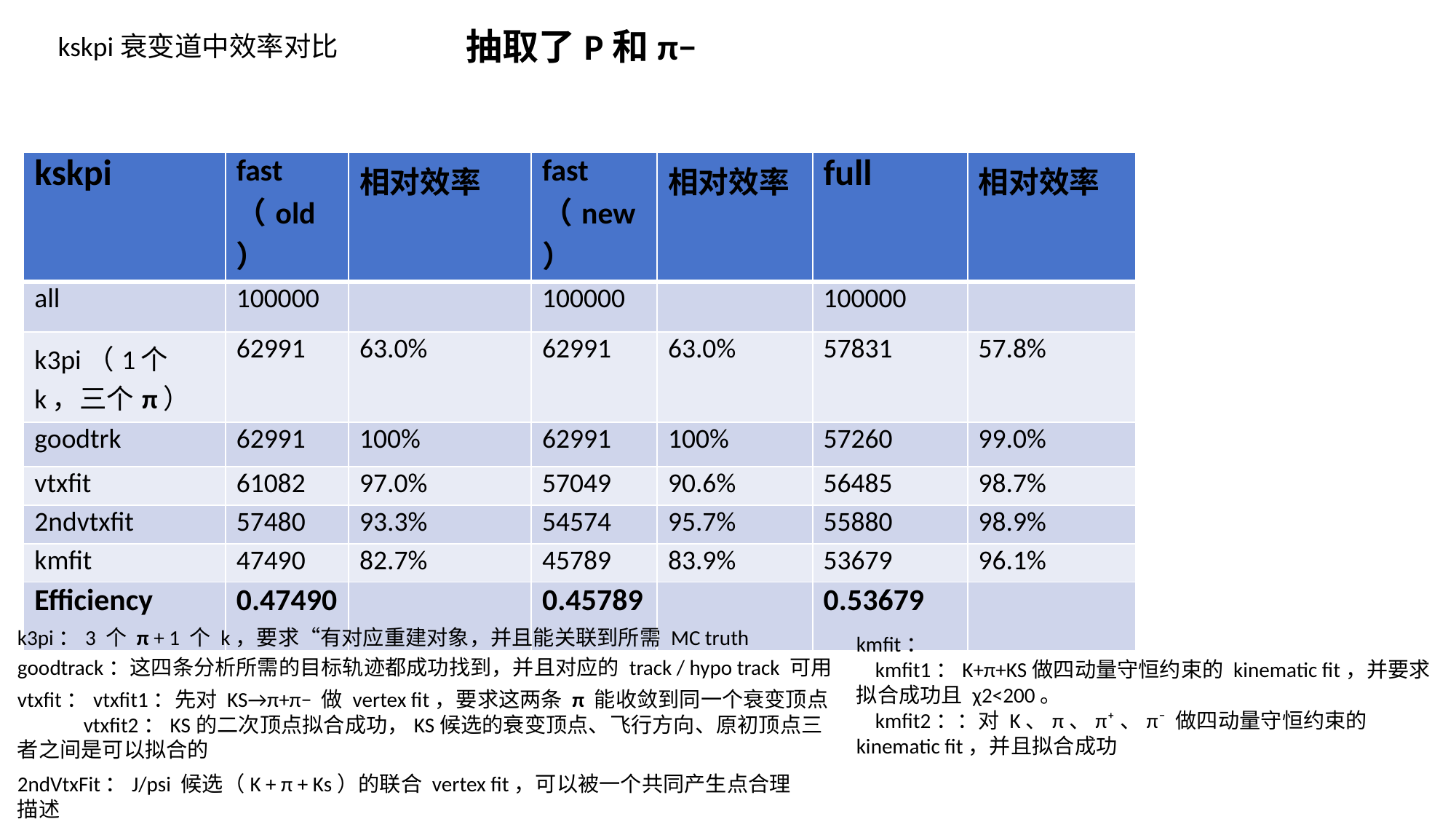

抽取了P和π−
kskpi衰变道中效率对比
| kskpi | fast（old） | 相对效率 | fast（new） | 相对效率 | full | 相对效率 |
| --- | --- | --- | --- | --- | --- | --- |
| all | 100000 |  | 100000 |  | 100000 |  |
| k3pi（1个k，三个π） | 62991 | 63.0% | 62991 | 63.0% | 57831 | 57.8% |
| goodtrk | 62991 | 100% | 62991 | 100% | 57260 | 99.0% |
| vtxfit | 61082 | 97.0% | 57049 | 90.6% | 56485 | 98.7% |
| 2ndvtxfit | 57480 | 93.3% | 54574 | 95.7% | 55880 | 98.9% |
| kmfit | 47490 | 82.7% | 45789 | 83.9% | 53679 | 96.1% |
| Efficiency | 0.47490 |  | 0.45789 |  | 0.53679 |  |
k3pi：3 个 π + 1 个 k，要求“有对应重建对象，并且能关联到所需 MC truth
kmfit：
    kmfit1：K+π+KS做四动量守恒约束的 kinematic fit，并要求拟合成功且 χ2<200。
    kmfit2：：对 K、π、π⁺、π⁻ 做四动量守恒约束的 kinematic fit，并且拟合成功
goodtrack：这四条分析所需的目标轨迹都成功找到，并且对应的 track / hypo track 可用
vtxfit：vtxfit1：先对 KS→π+π− 做 vertex fit，要求这两条 π 能收敛到同一个衰变顶点
              vtxfit2：KS的二次顶点拟合成功，KS候选的衰变顶点、飞行方向、原初顶点三者之间是可以拟合的
2ndVtxFit：J/psi 候选（K + π + Ks）的联合 vertex fit，可以被一个共同产生点合理描述